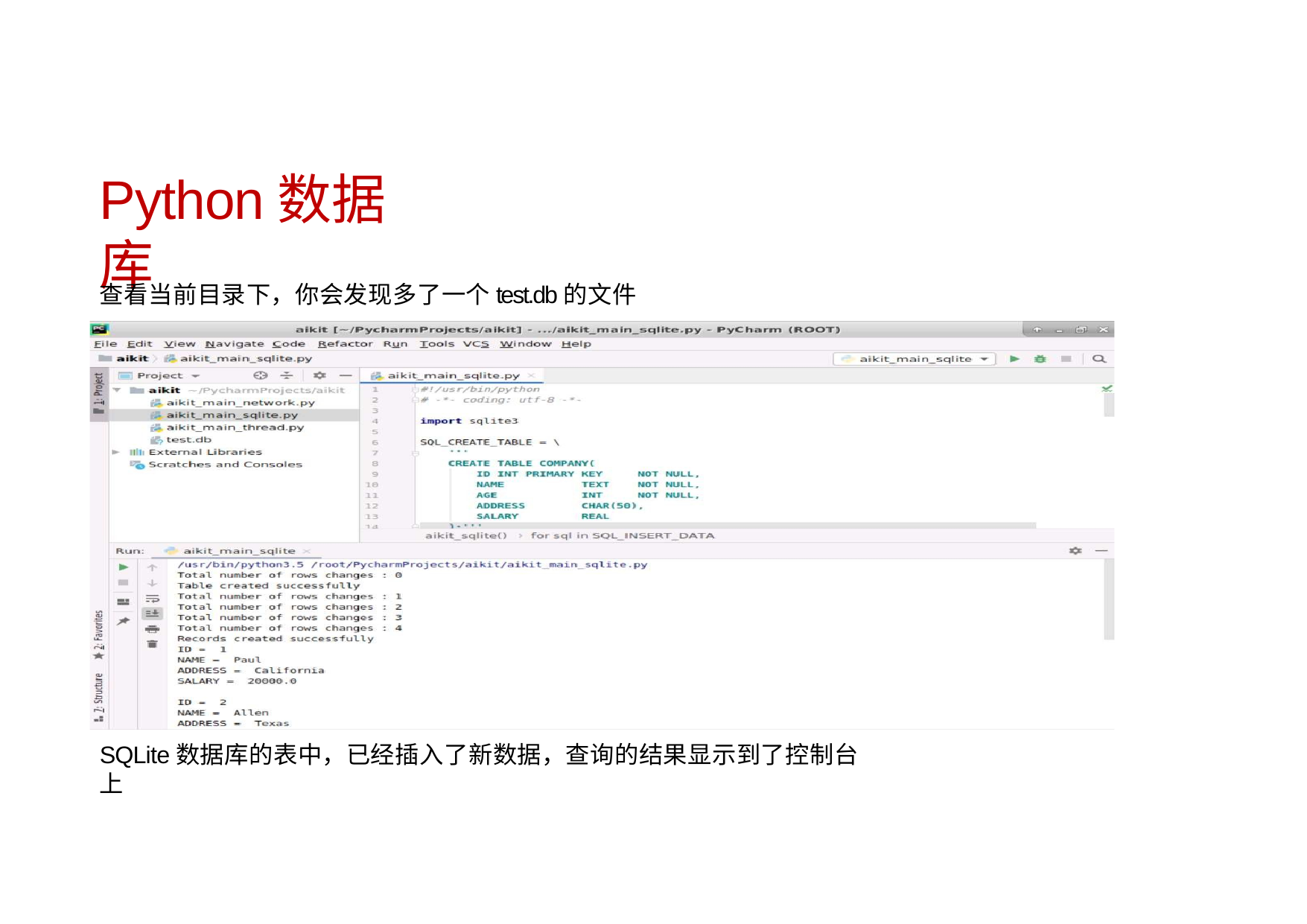

# Python数据库
查看当前目录下，你会发现多了一个test.db的文件

SQLite数据库的表中，已经插入了新数据，查询的结果显示到了控制台上